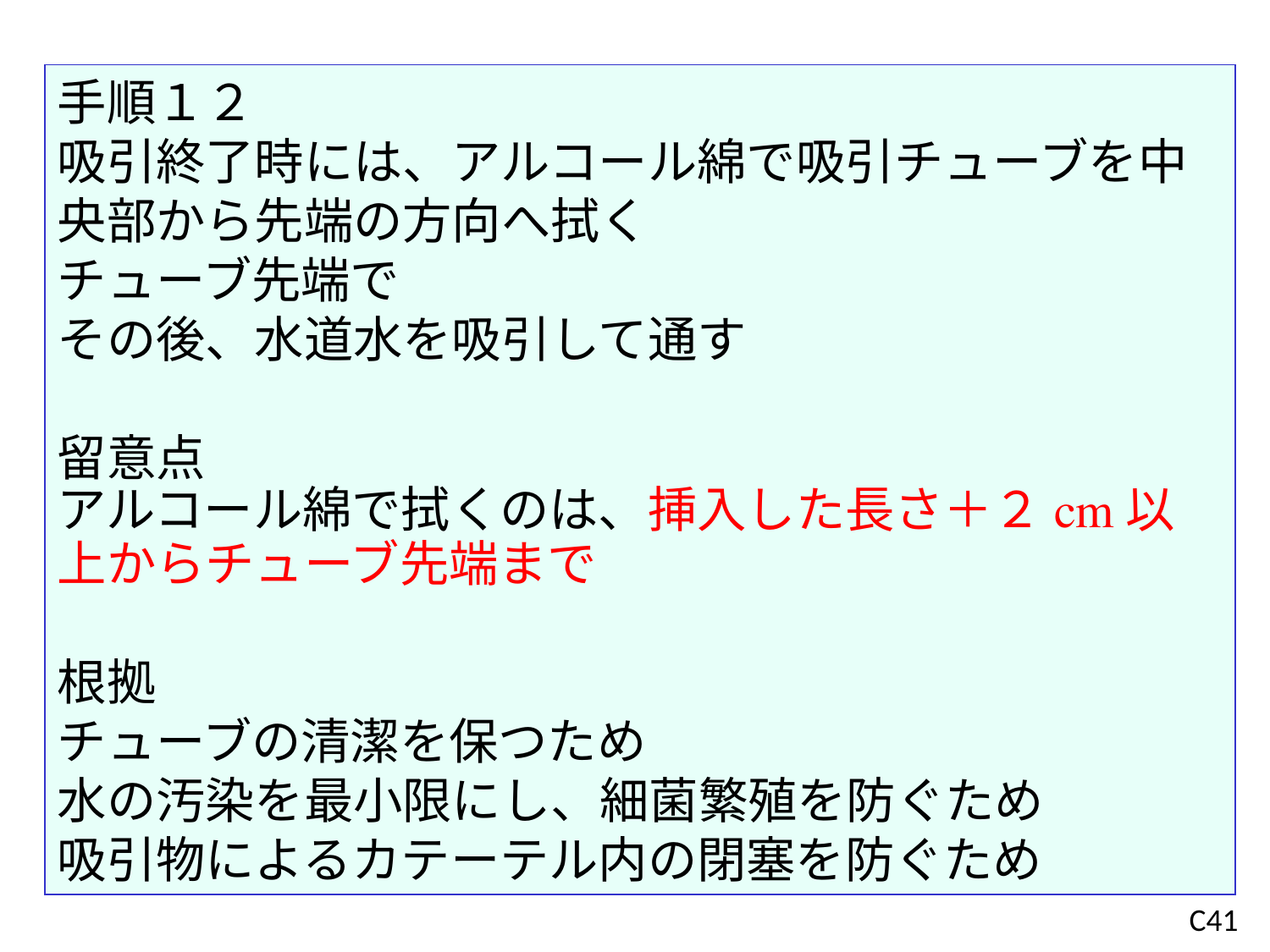

手順１２
吸引終了時には、アルコール綿で吸引チューブを中央部から先端の方向へ拭く
チューブ先端で
その後、水道水を吸引して通す

留意点
アルコール綿で拭くのは、挿入した長さ＋２cm以上からチューブ先端まで

根拠
チューブの清潔を保つため
水の汚染を最小限にし、細菌繁殖を防ぐため
吸引物によるカテーテル内の閉塞を防ぐため
C41